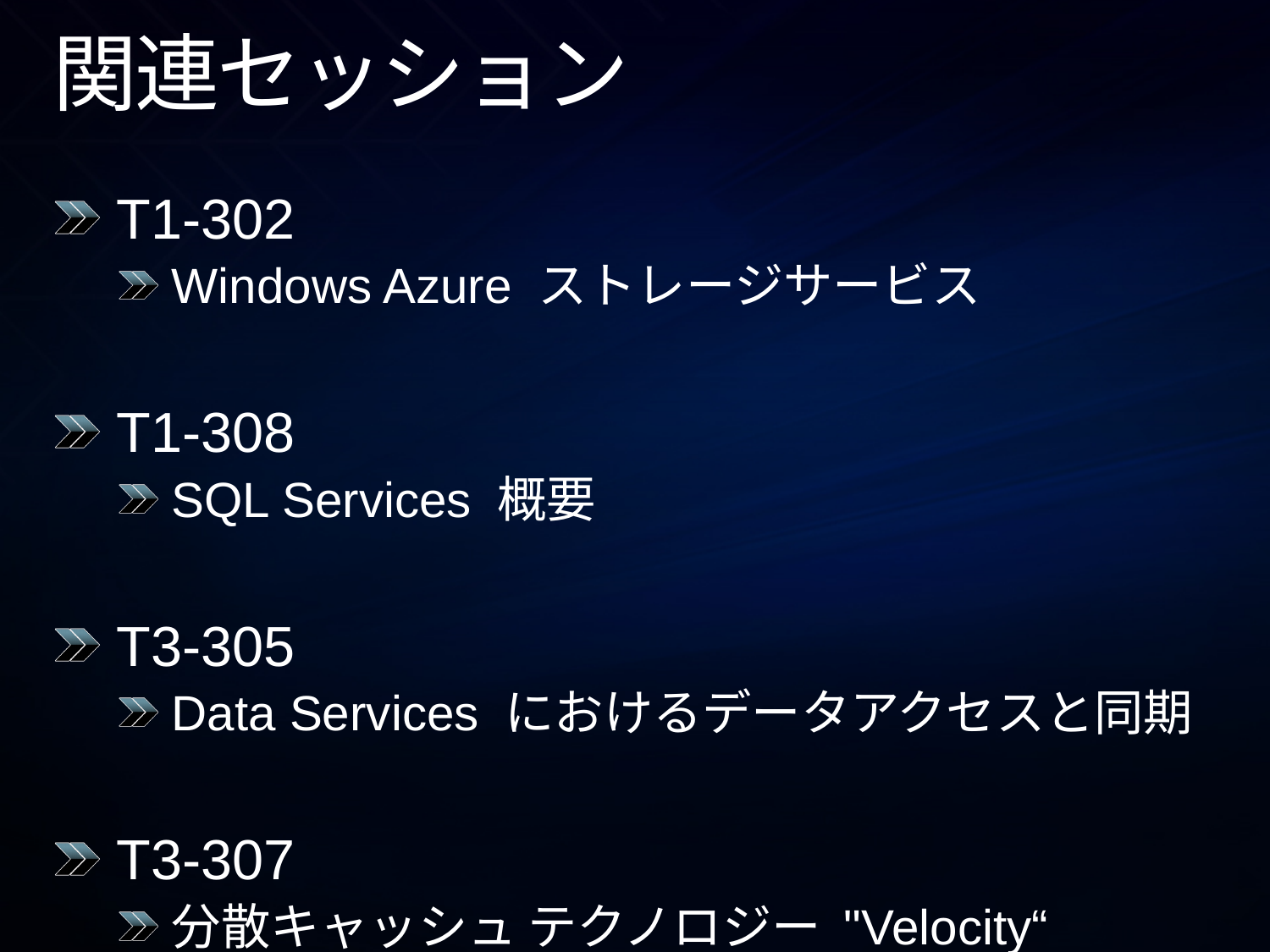

# 関連セッション
T1-302
Windows Azure ストレージサービス

T1-308
SQL Services 概要

T3-305
Data Services におけるデータアクセスと同期

T3-307
分散キャッシュ テクノロジー "Velocity“